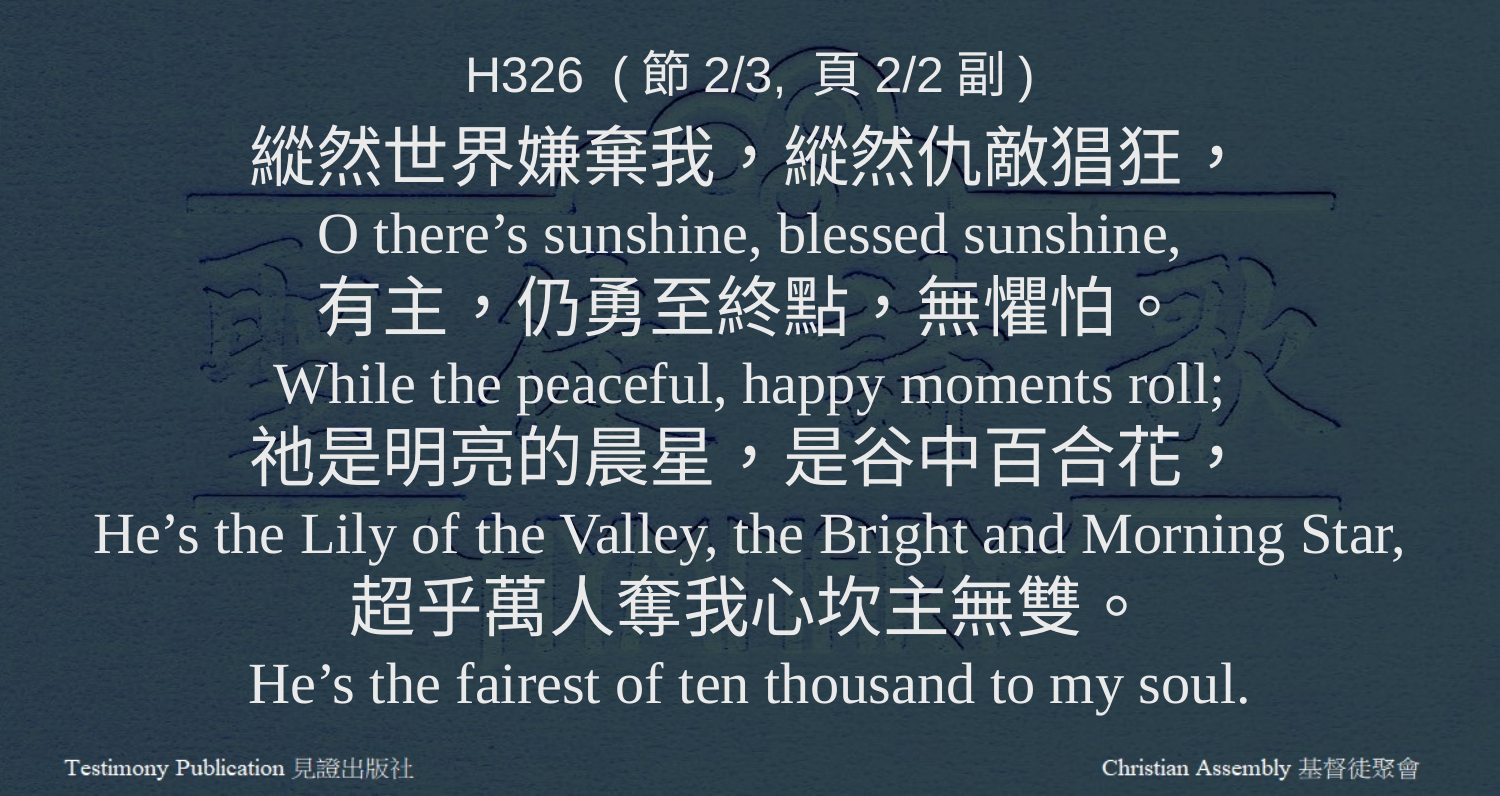

H326  (節2/3, 頁2/2副)
縱然世界嫌棄我，縱然仇敵猖狂，
O there’s sunshine, blessed sunshine,
有主，仍勇至終點，無懼怕。
While the peaceful, happy moments roll;
祂是明亮的晨星，是谷中百合花，
He’s the Lily of the Valley, the Bright and Morning Star,
超乎萬人奪我心坎主無雙。
He’s the fairest of ten thousand to my soul.